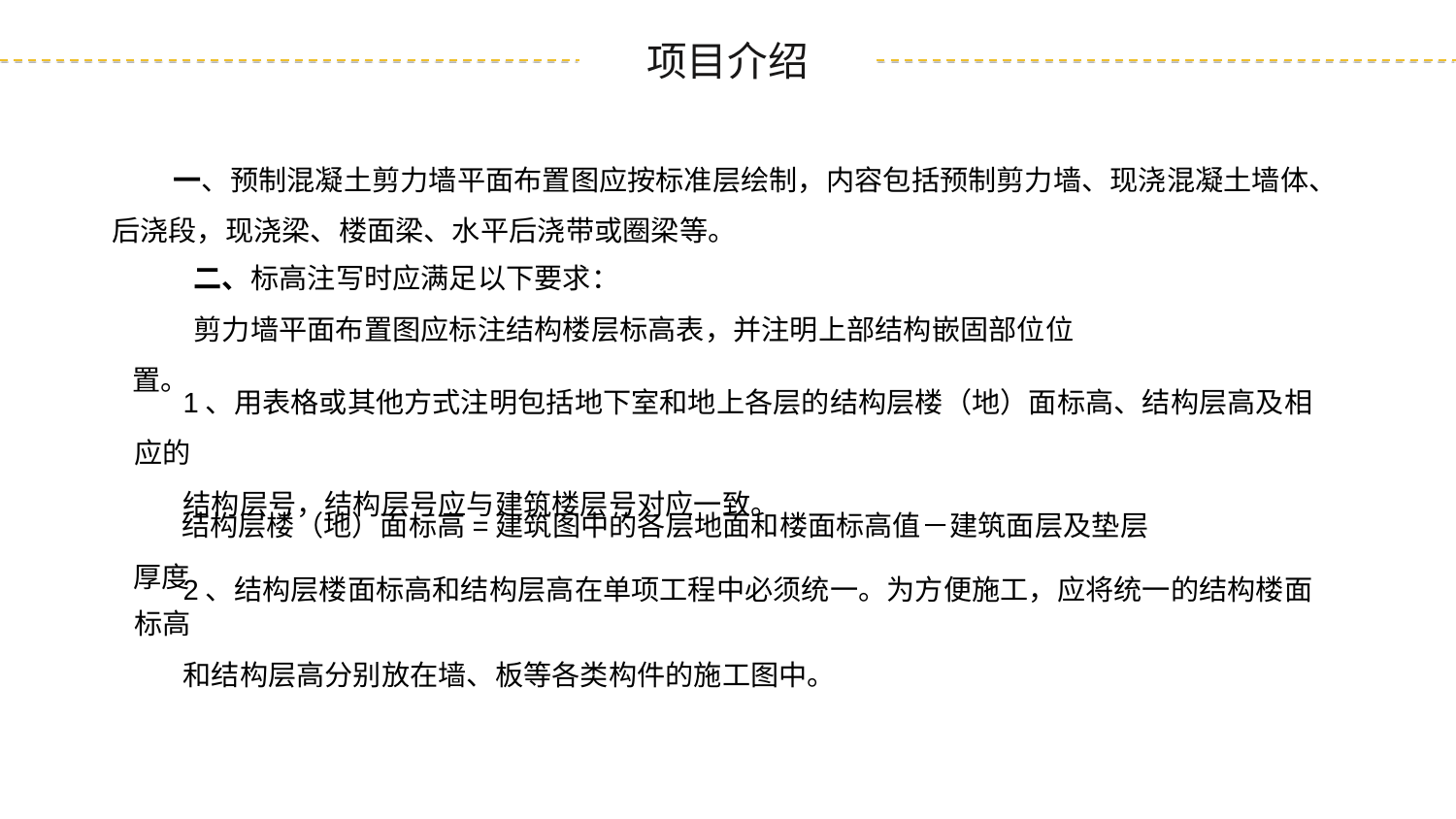

一、预制混凝土剪力墙平面布置图应按标准层绘制，内容包括预制剪力墙、现浇混凝土墙体、后浇段，现浇梁、楼面梁、水平后浇带或圈梁等。
 二、标高注写时应满足以下要求：
 剪力墙平面布置图应标注结构楼层标高表，并注明上部结构嵌固部位位置。
1、用表格或其他方式注明包括地下室和地上各层的结构层楼（地）面标高、结构层高及相应的
结构层号，结构层号应与建筑楼层号对应一致。
结构层楼（地）面标高=建筑图中的各层地面和楼面标高值－建筑面层及垫层厚度
2、结构层楼面标高和结构层高在单项工程中必须统一。为方便施工，应将统一的结构楼面标高
和结构层高分别放在墙、板等各类构件的施工图中。